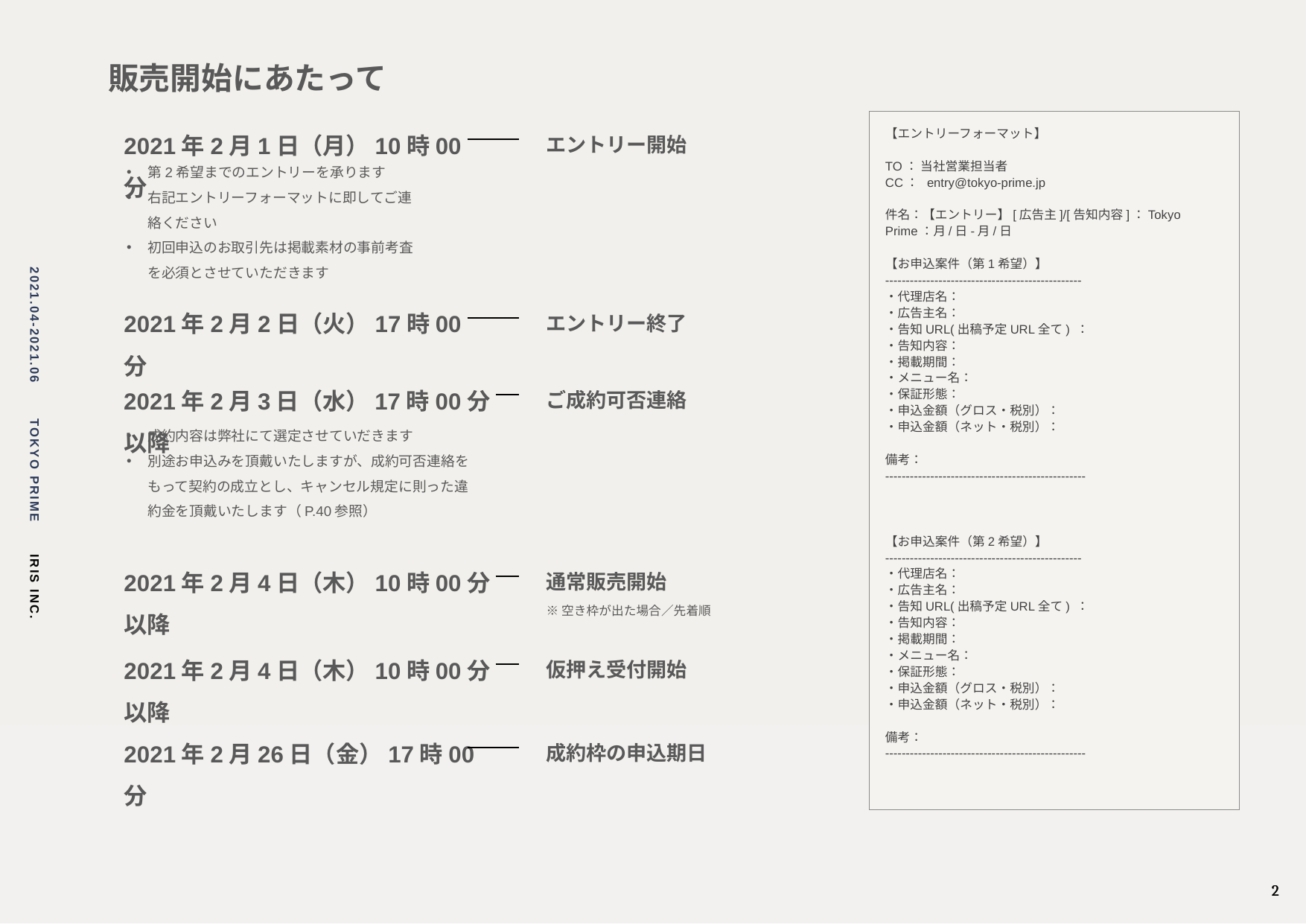

販売開始にあたって
2021年2月1日（月）10時00分
エントリー開始

【エントリーフォーマット】

TO： 当社営業担当者
CC：  entry@tokyo-prime.jp

件名：【エントリー】[広告主]/[告知内容]：Tokyo Prime：月/日-月/日

【お申込案件（第1希望）】
------------------------------------------------
・代理店名：
・広告主名：
・告知URL(出稿予定URL全て) ：
・告知内容：
・掲載期間：
・メニュー名：
・保証形態：
・申込金額（グロス・税別）：
・申込金額（ネット・税別）：

備考：
-------------------------------------------------

【お申込案件（第2希望）】
------------------------------------------------
・代理店名：
・広告主名：
・告知URL(出稿予定URL全て) ：
・告知内容：
・掲載期間：
・メニュー名：
・保証形態：
・申込金額（グロス・税別）：
・申込金額（ネット・税別）：

備考：
-------------------------------------------------
第2希望までのエントリーを承ります
右記エントリーフォーマットに即してご連絡ください
初回申込のお取引先は掲載素材の事前考査を必須とさせていただきます
2021年2月2日（火）17時00分
エントリー終了
2021年2月3日（水）17時00分以降
ご成約可否連絡
成約内容は弊社にて選定させていだきます
別途お申込みを頂戴いたしますが、成約可否連絡をもって契約の成立とし、キャンセル規定に則った違約金を頂戴いたします（P.40参照）
2021年2月4日（木）10時00分 以降
通常販売開始
※空き枠が出た場合／先着順
2021年2月4日（木）10時00分 以降
仮押え受付開始
2021年2月26日（金）17時00分
成約枠の申込期日
2